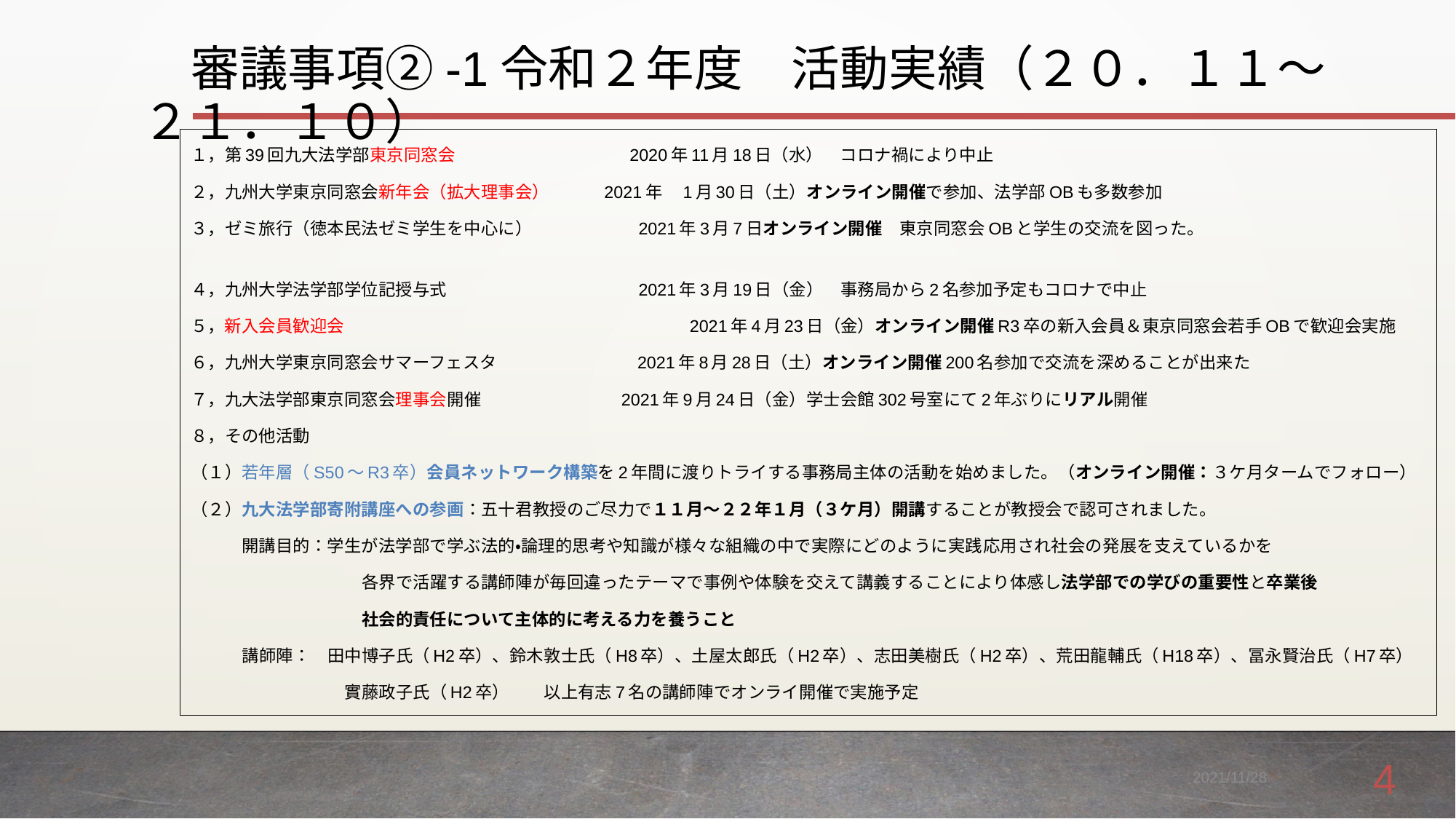

# 審議事項②-1令和２年度　活動実績（２０．１１～２１．１０）
１，第39回九大法学部東京同窓会　　　　　　　　　　2020年11月18日（水）　コロナ禍により中止
２，九州大学東京同窓会新年会（拡大理事会）　　　2021年　1月30日（土）オンライン開催で参加、法学部OBも多数参加
３，ゼミ旅行（徳本民法ゼミ学生を中心に）　　　　　　2021年3月7日オンライン開催　東京同窓会OBと学生の交流を図った。
４，九州大学法学部学位記授与式　　　　　　　　　　　2021年3月19日（金）　事務局から2名参加予定もコロナで中止
５，新入会員歓迎会　　　　　　　　　　　　　　　　　　　　2021年4月23日（金）オンライン開催R3卒の新入会員＆東京同窓会若手OBで歓迎会実施
６，九州大学東京同窓会サマーフェスタ　　　　　　　　2021年8月28日（土）オンライン開催200名参加で交流を深めることが出来た
７，九大法学部東京同窓会理事会開催　　　　　　　　2021年9月24日（金）学士会館302号室にて2年ぶりにリアル開催
８，その他活動
（１）若年層（S50～R3卒）会員ネットワーク構築を2年間に渡りトライする事務局主体の活動を始めました。（オンライン開催：３ケ月タームでフォロー）
（２）九大法学部寄附講座への参画：五十君教授のご尽力で１１月～２２年１月（３ケ月）開講することが教授会で認可されました。
　　　開講目的：学生が法学部で学ぶ法的・論理的思考や知識が様々な組織の中で実際にどのように実践応用され社会の発展を支えているかを
　　　　　　　　　　各界で活躍する講師陣が毎回違ったテーマで事例や体験を交えて講義することにより体感し法学部での学びの重要性と卒業後
　　　　　　　　　　社会的責任について主体的に考える力を養うこと
　　　講師陣：　田中博子氏（H2卒）、鈴木敦士氏（H8卒）、土屋太郎氏（H2卒）、志田美樹氏（H2卒）、荒田龍輔氏（H18卒）、冨永賢治氏（H7卒）
　　　　　　　　　實藤政子氏（H2卒）　　以上有志7名の講師陣でオンライ開催で実施予定

4
2021/11/28